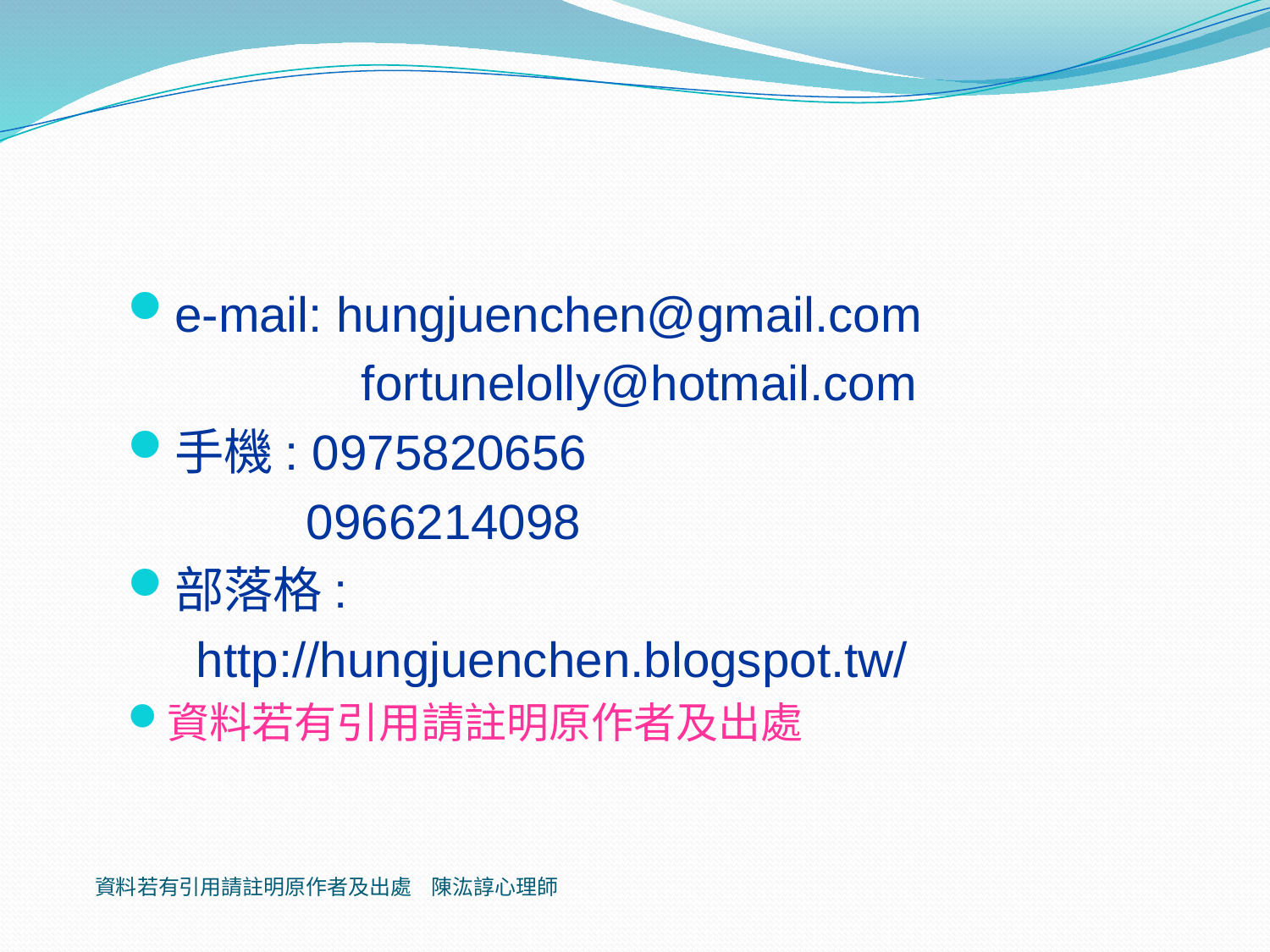

e-mail: hungjuenchen@gmail.com
                 fortunelolly@hotmail.com
手機: 0975820656
             0966214098
部落格:
     http://hungjuenchen.blogspot.tw/
資料若有引用請註明原作者及出處
資料若有引用請註明原作者及出處   陳汯諄心理師